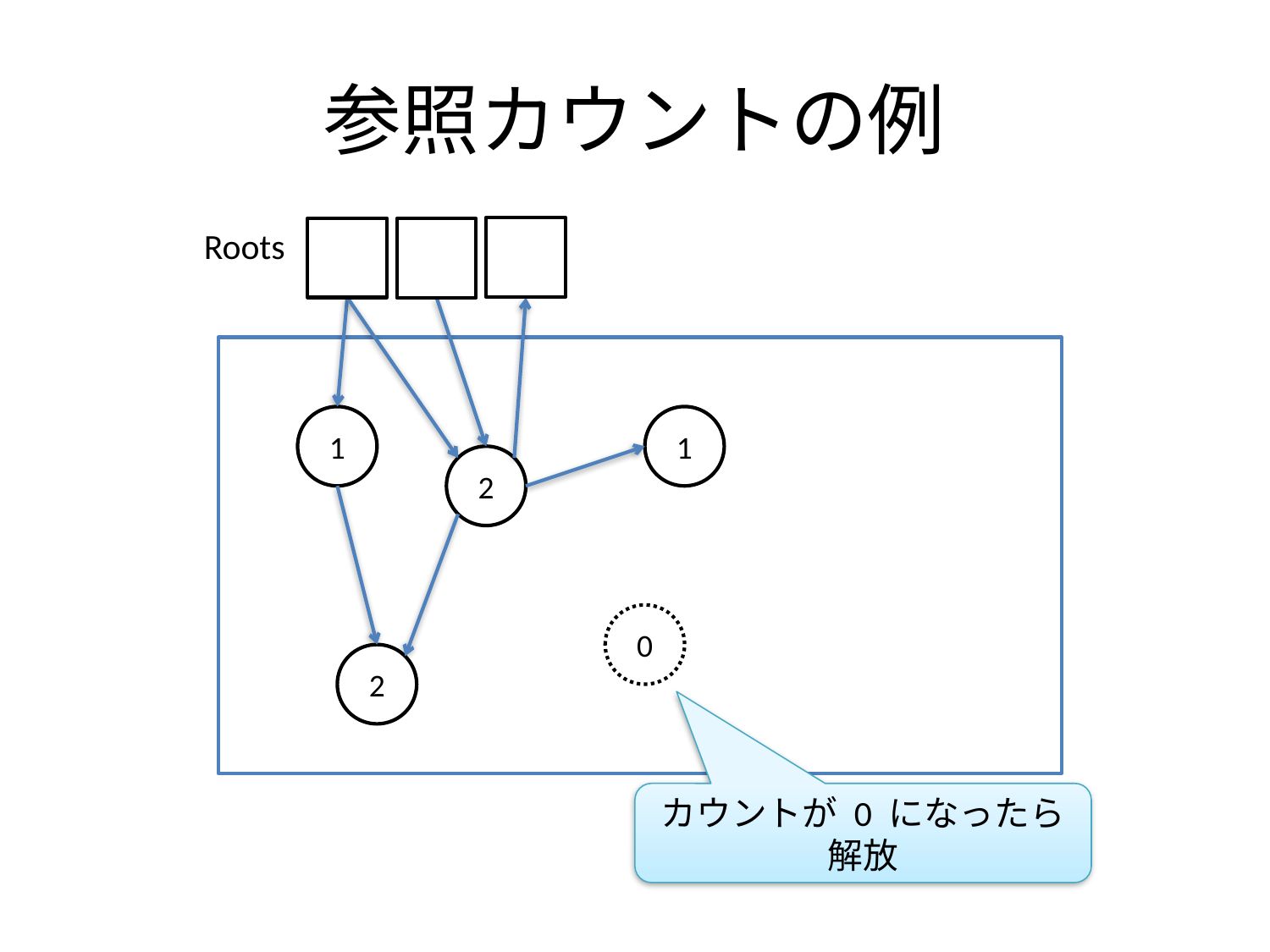

# 参照カウントの例

Roots

1
1
2
0
2
カウントが 0 になったら解放